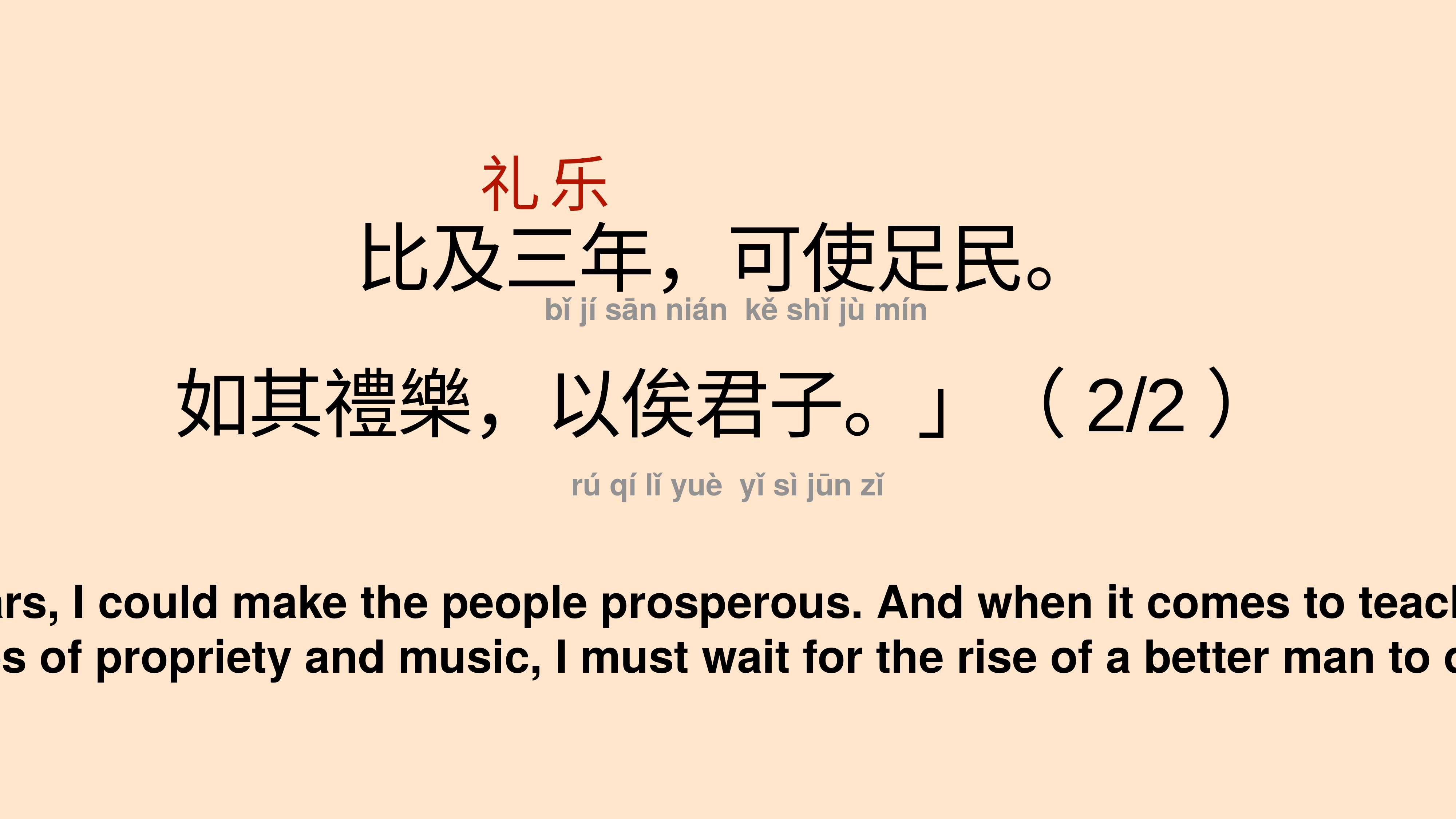

礼
乐
比及三年，可使足民。
如其禮樂，以俟君子。」（2/2）
  bǐ jí sān nián  kě shǐ jù mín
rú qí lǐ yuè  yǐ sì jūn zǐ
…in three years, I could make the people prosperous. And when it comes to teaching them the principles of propriety and music, I must wait for the rise of a better man to do that."